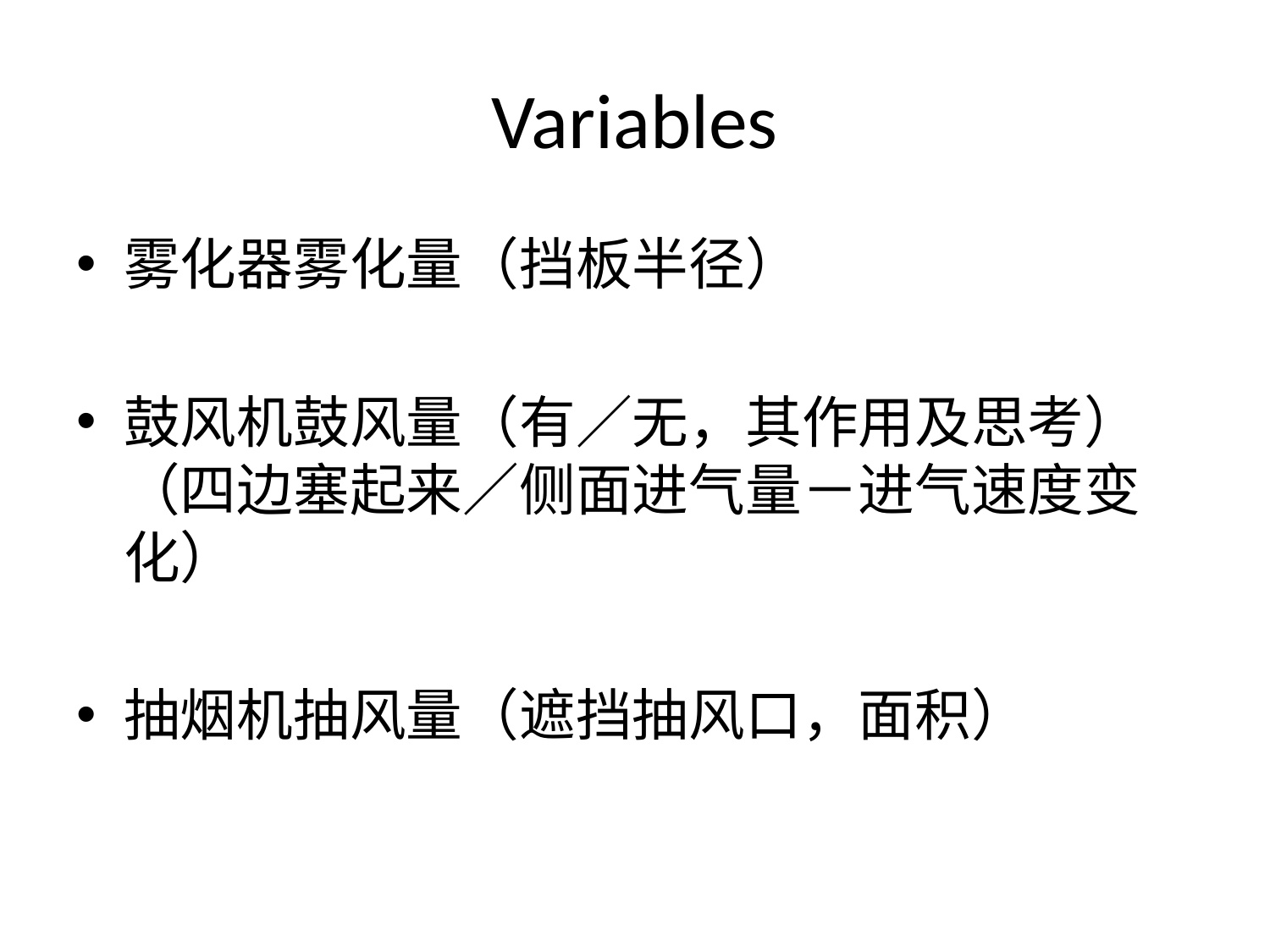

# Variables
雾化器雾化量（挡板半径）

鼓风机鼓风量（有／无，其作用及思考）（四边塞起来／侧面进气量－进气速度变化）

抽烟机抽风量（遮挡抽风口，面积）